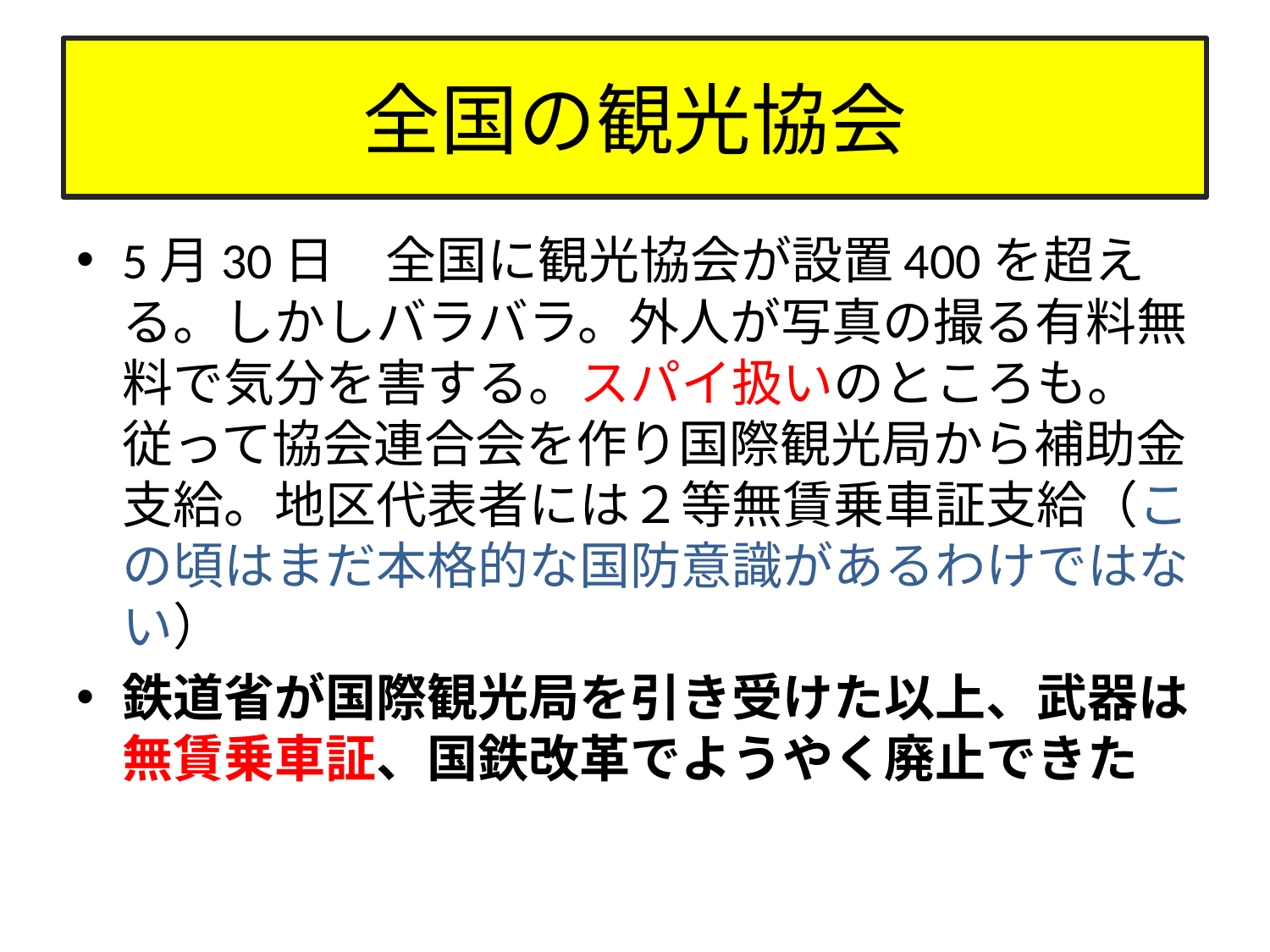

# 全国の観光協会
5月30日　全国に観光協会が設置400を超える。しかしバラバラ。外人が写真の撮る有料無料で気分を害する。スパイ扱いのところも。従って協会連合会を作り国際観光局から補助金支給。地区代表者には２等無賃乗車証支給（この頃はまだ本格的な国防意識があるわけではない）
鉄道省が国際観光局を引き受けた以上、武器は無賃乗車証、国鉄改革でようやく廃止できた